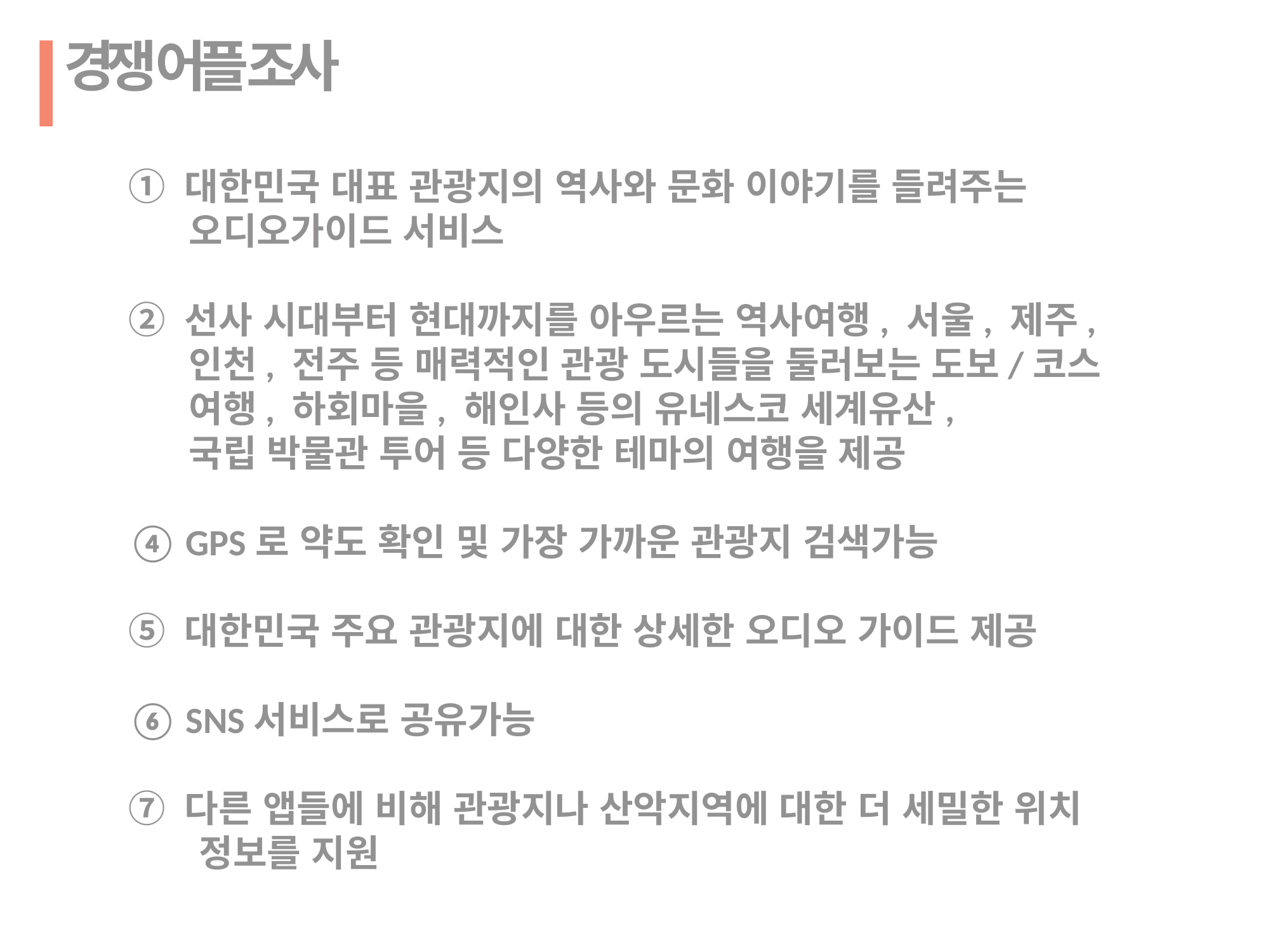

# 경쟁 어플 조사

① 대한민국 대표 관광지의 역사와 문화 이야기를 들려주는
     오디오가이드 서비스

② 선사 시대부터 현대까지를 아우르는 역사여행, 서울, 제주,
     인천, 전주 등 매력적인 관광 도시들을 둘러보는 도보/코스
     여행, 하회마을, 해인사 등의 유네스코 세계유산,
     국립 박물관 투어 등 다양한 테마의 여행을 제공

④ GPS로 약도 확인 및 가장 가까운 관광지 검색가능

⑤ 대한민국 주요 관광지에 대한 상세한 오디오 가이드 제공

⑥ SNS서비스로 공유가능

⑦ 다른 앱들에 비해 관광지나 산악지역에 대한 더 세밀한 위치
      정보를 지원